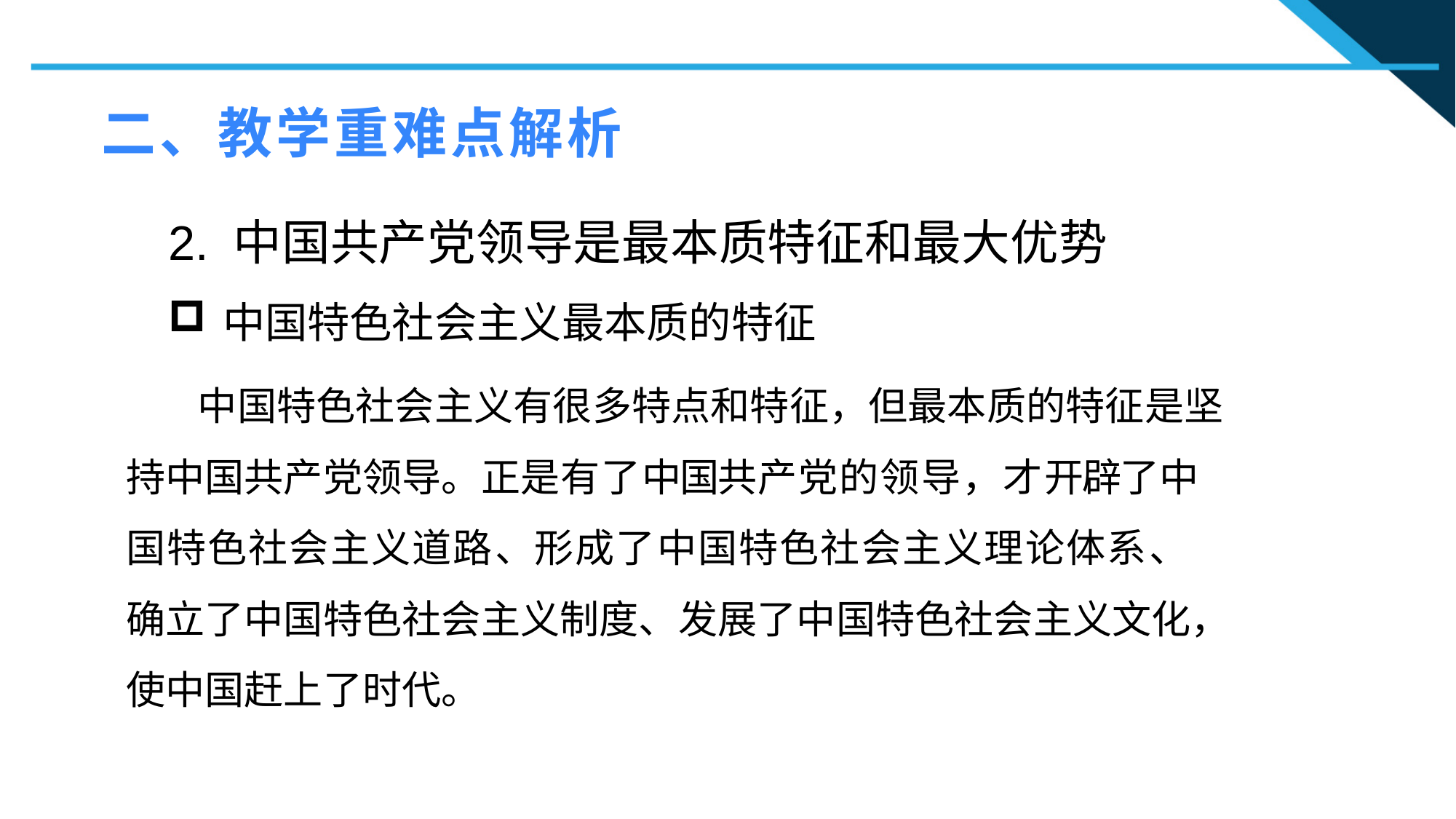

二、教学重难点解析
2. 中国共产党领导是最本质特征和最大优势
中国特色社会主义最本质的特征
1
       中国特色社会主义有很多特点和特征，但最本质的特征是坚持中国共产党领导。正是有了中国共产党的领导，才开辟了中国特色社会主义道路、形成了中国特色社会主义理论体系、确立了中国特色社会主义制度、发展了中国特色社会主义文化，使中国赶上了时代。
2
2
n